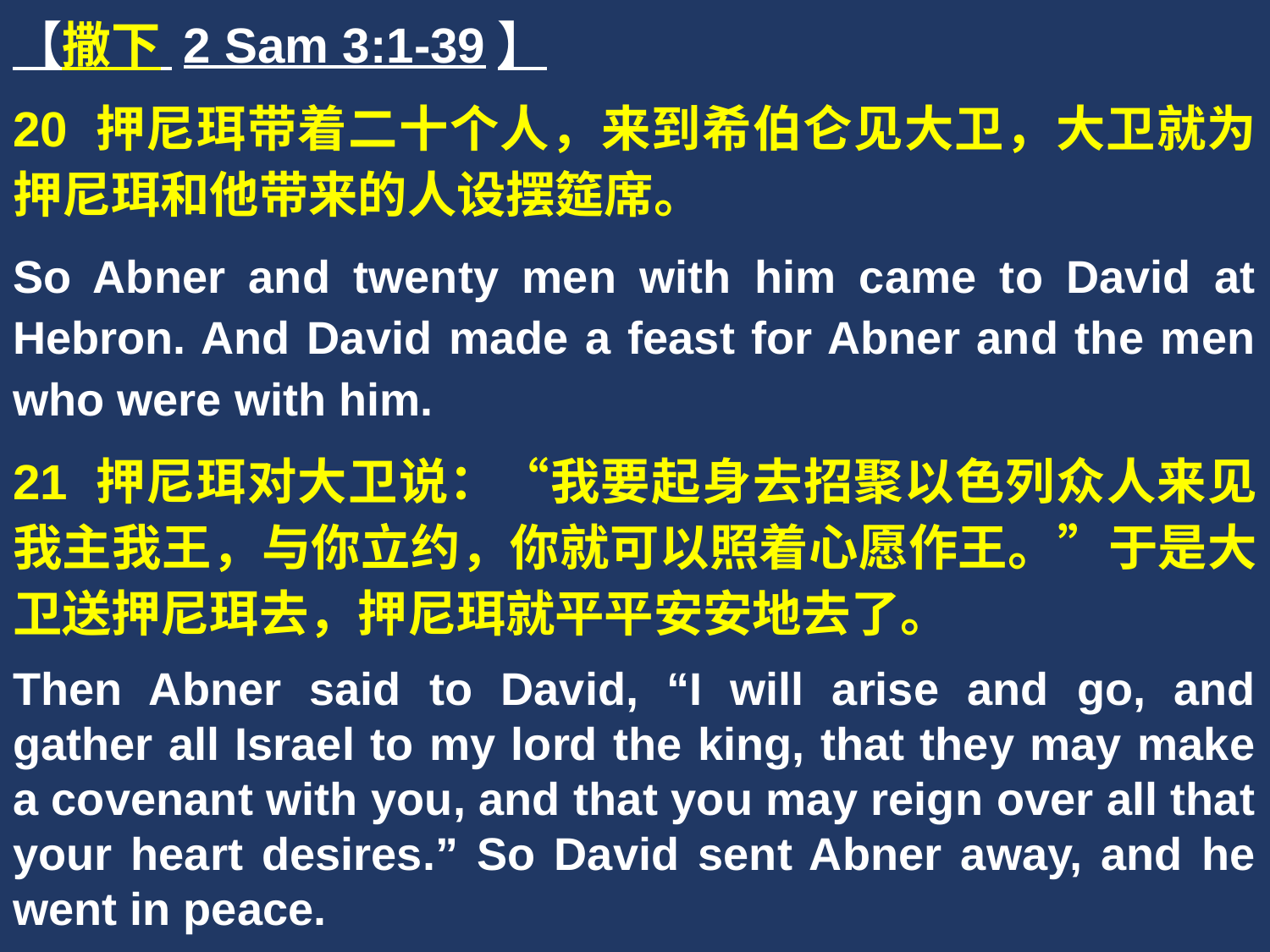

【撒下 2 Sam 3:1-39】
20 押尼珥带着二十个人，来到希伯仑见大卫，大卫就为押尼珥和他带来的人设摆筵席。
So Abner and twenty men with him came to David at Hebron. And David made a feast for Abner and the men who were with him.
21 押尼珥对大卫说：“我要起身去招聚以色列众人来见我主我王，与你立约，你就可以照着心愿作王。”于是大卫送押尼珥去，押尼珥就平平安安地去了。
Then Abner said to David, “I will arise and go, and gather all Israel to my lord the king, that they may make a covenant with you, and that you may reign over all that your heart desires.” So David sent Abner away, and he went in peace.